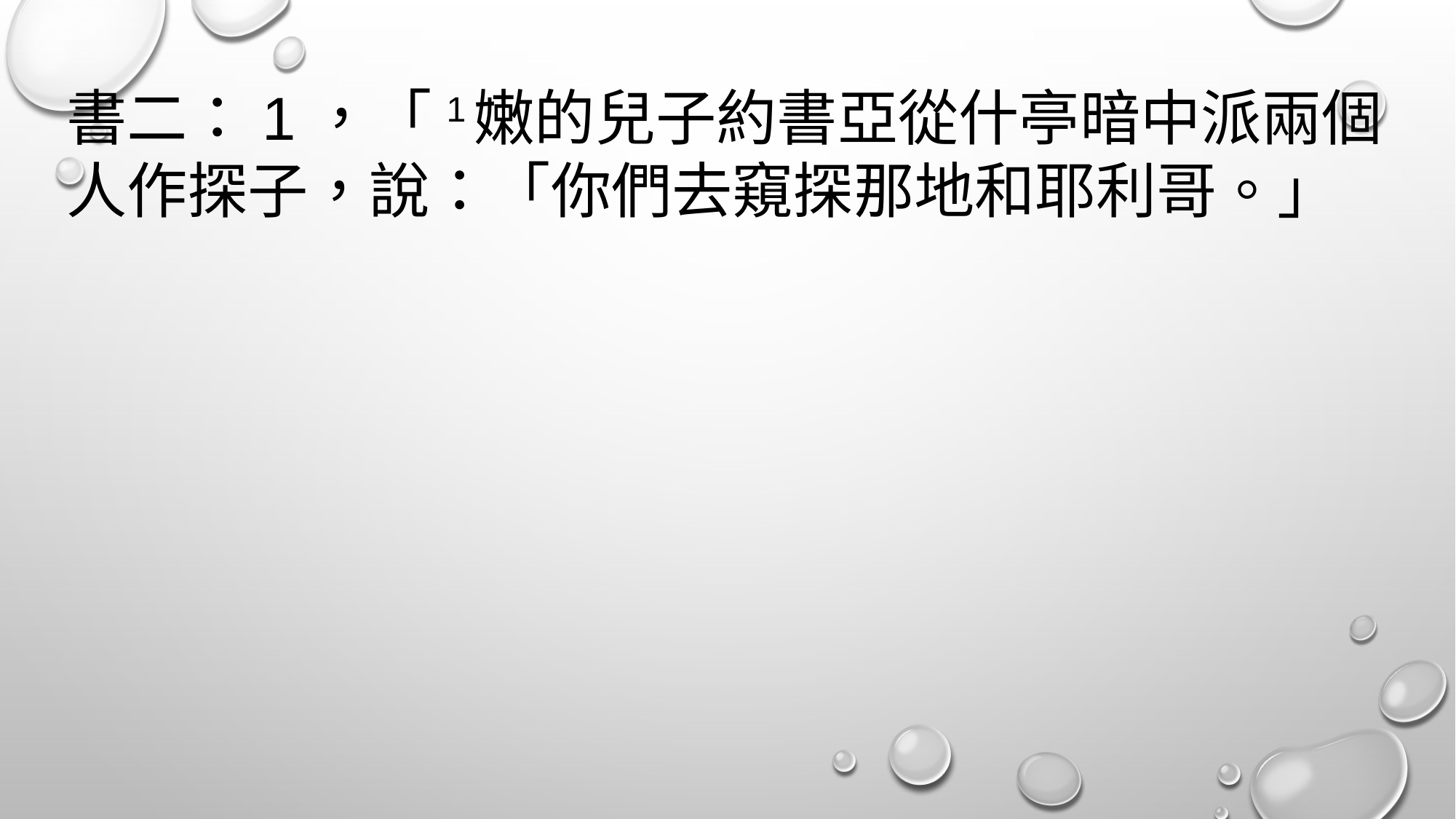

書二：1，「1嫩的兒子約書亞從什亭暗中派兩個人作探子，說：「你們去窺探那地和耶利哥。」